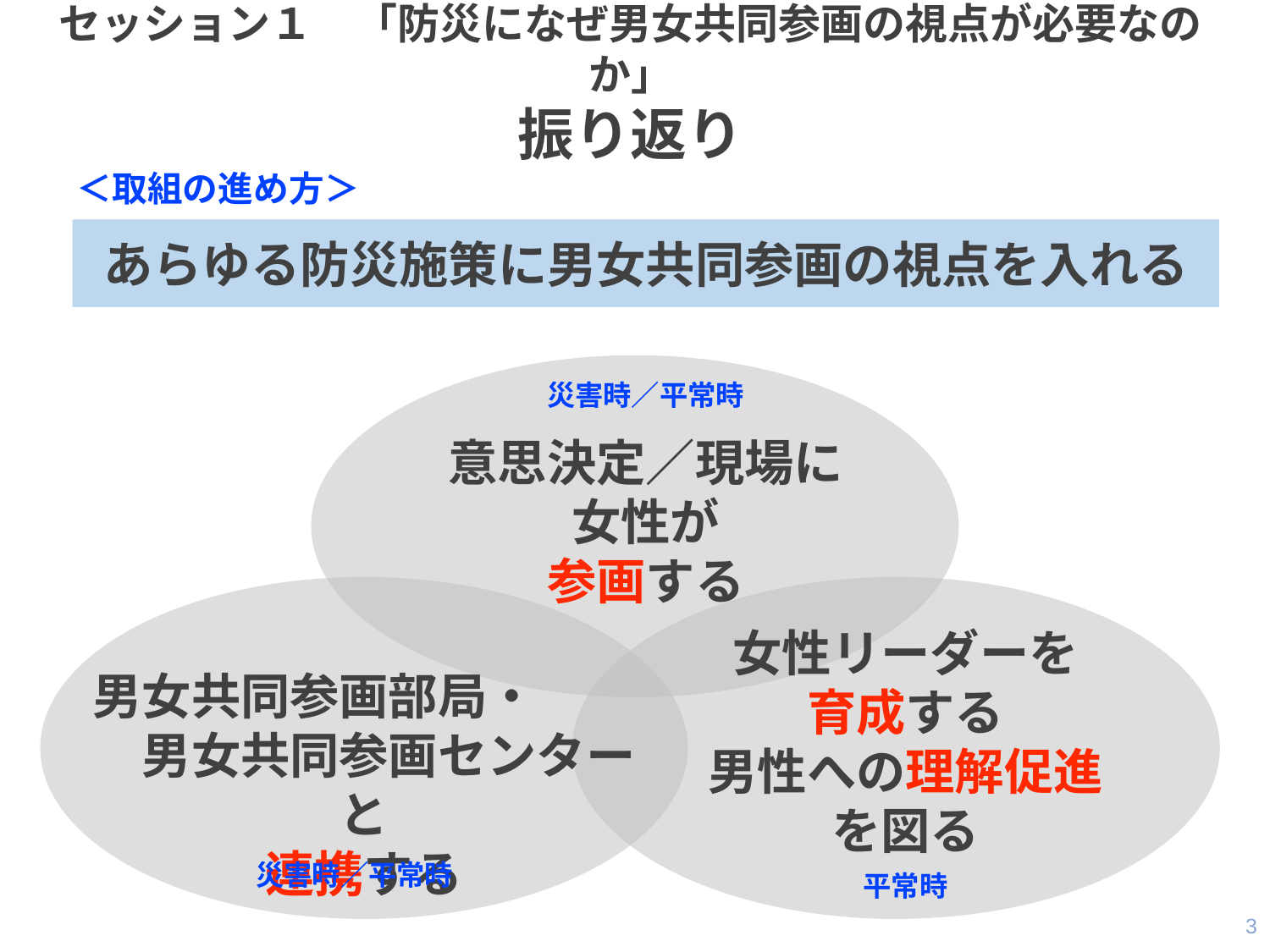

# セッション１　「防災になぜ男女共同参画の視点が必要なのか」 振り返り
＜取組の進め方＞
あらゆる防災施策に男女共同参画の視点を入れる

災害時／平常時
意思決定／現場に女性が
参画する

女性リーダーを
育成する
男性への理解促進
を図る
男女共同参画部局・　　　男女共同参画センターと
連携する
災害時／平常時
平常時
3